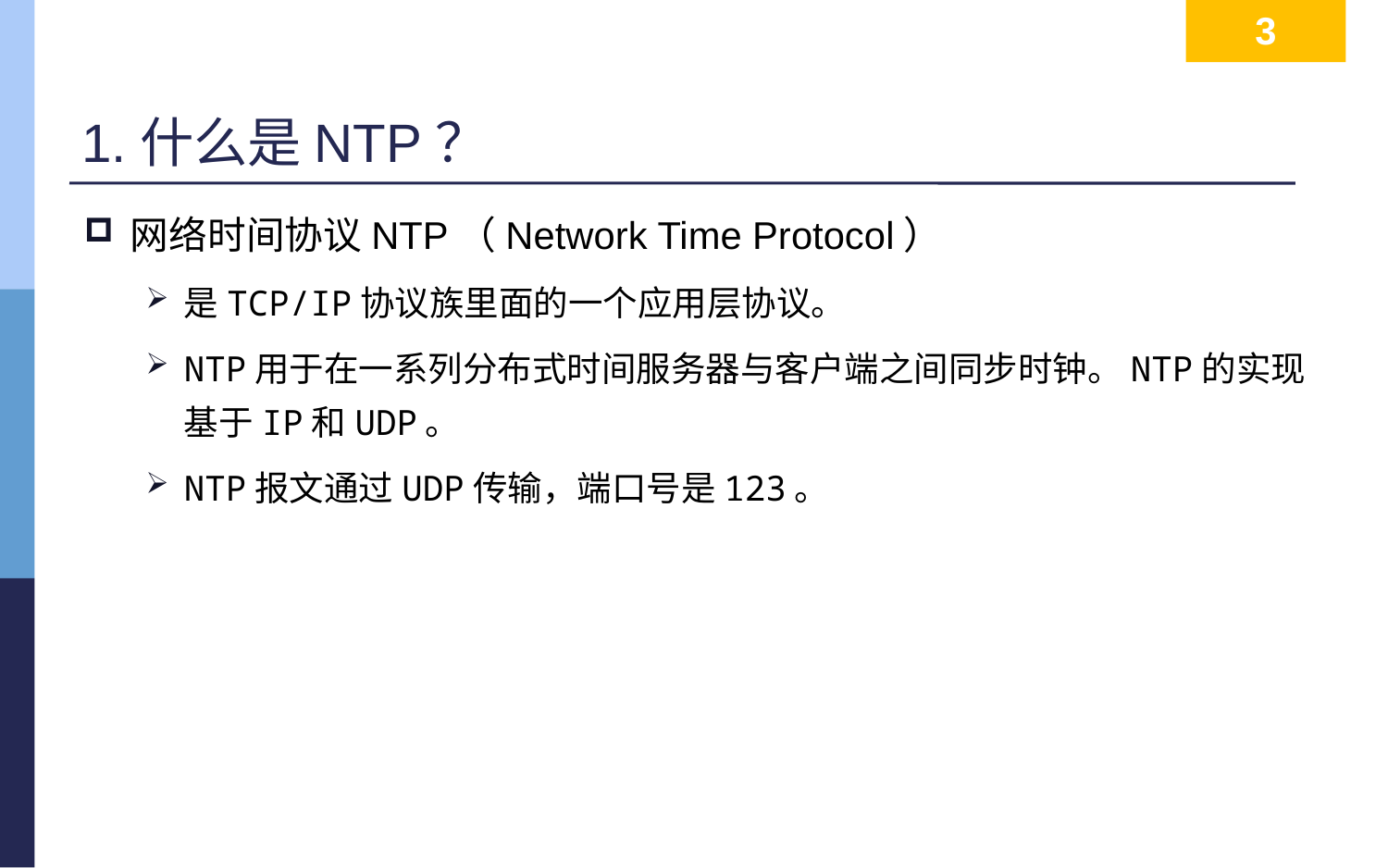

3
# 1.什么是NTP？

网络时间协议NTP（Network Time Protocol）
是TCP/IP协议族里面的一个应用层协议。
NTP用于在一系列分布式时间服务器与客户端之间同步时钟。NTP的实现基于IP和UDP。
NTP报文通过UDP传输，端口号是123。